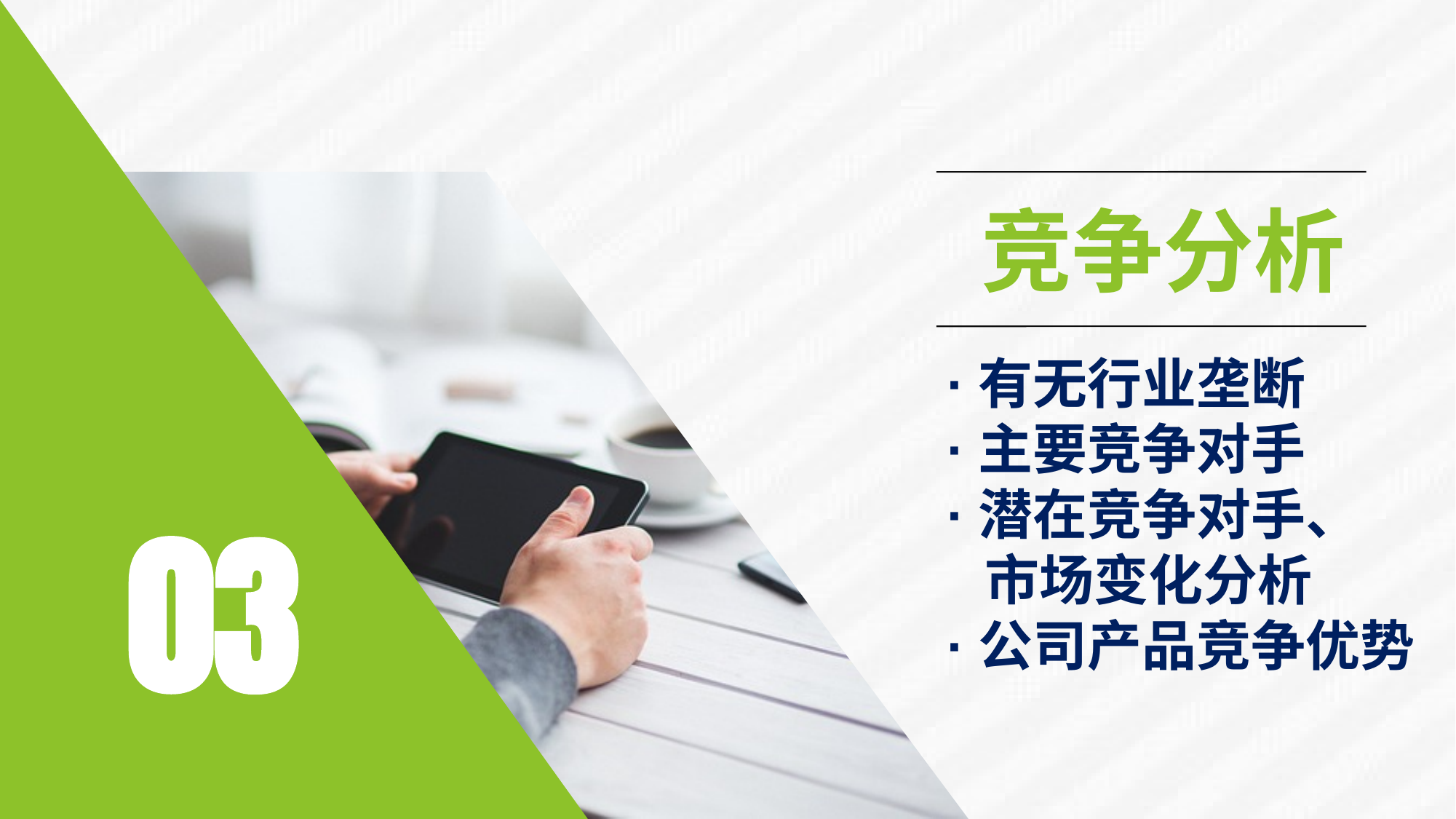

竞争分析
·有无行业垄断
·主要竞争对手
·潜在竞争对手、
  市场变化分析
·公司产品竞争优势
03